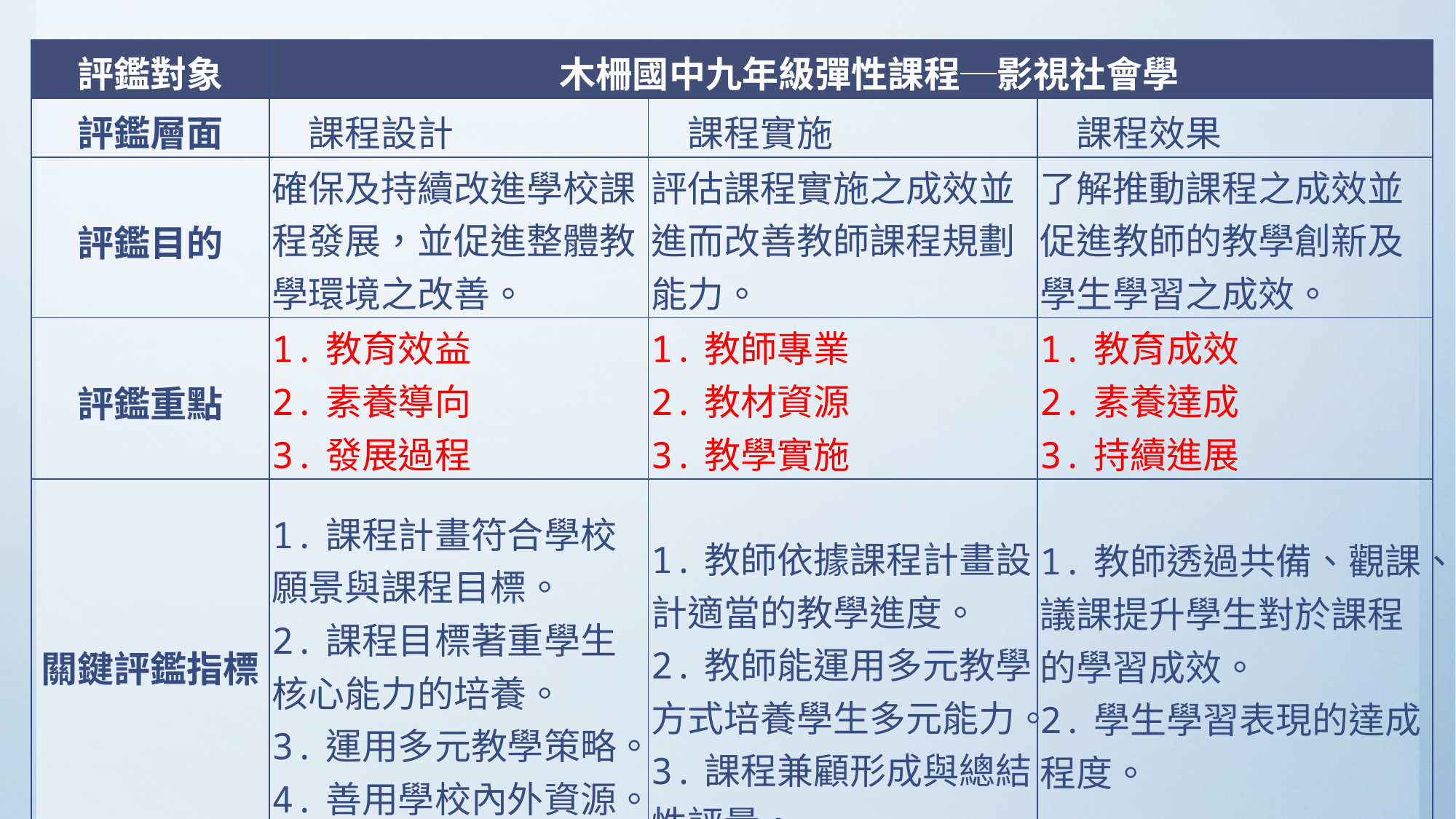

| 評鑑對象 | 木柵國中九年級彈性課程─影視社會學 |  |  |
| --- | --- | --- | --- |
| 評鑑層面 | 課程設計 | 課程實施 | 課程效果 |
| 評鑑目的 | 確保及持續改進學校課程發展，並促進整體教學環境之改善。 | 評估課程實施之成效並進而改善教師課程規劃能力。 | 了解推動課程之成效並促進教師的教學創新及學生學習之成效。 |
| 評鑑重點 | 1.教育效益 2.素養導向 3.發展過程 | 1.教師專業 2.教材資源 3.教學實施 | 1.教育成效 2.素養達成 3.持續進展 |
| 關鍵評鑑指標 | 1.課程計畫符合學校願景與課程目標。 2.課程目標著重學生核心能力的培養。 3.運用多元教學策略。 4.善用學校內外資源。 | 1.教師依據課程計畫設計適當的教學進度。 2.教師能運用多元教學方式培養學生多元能力。 3.課程兼顧形成與總結性評量。 | 1.教師透過共備、觀課、議課提升學生對於課程的學習成效。 2.學生學習表現的達成程度。 |